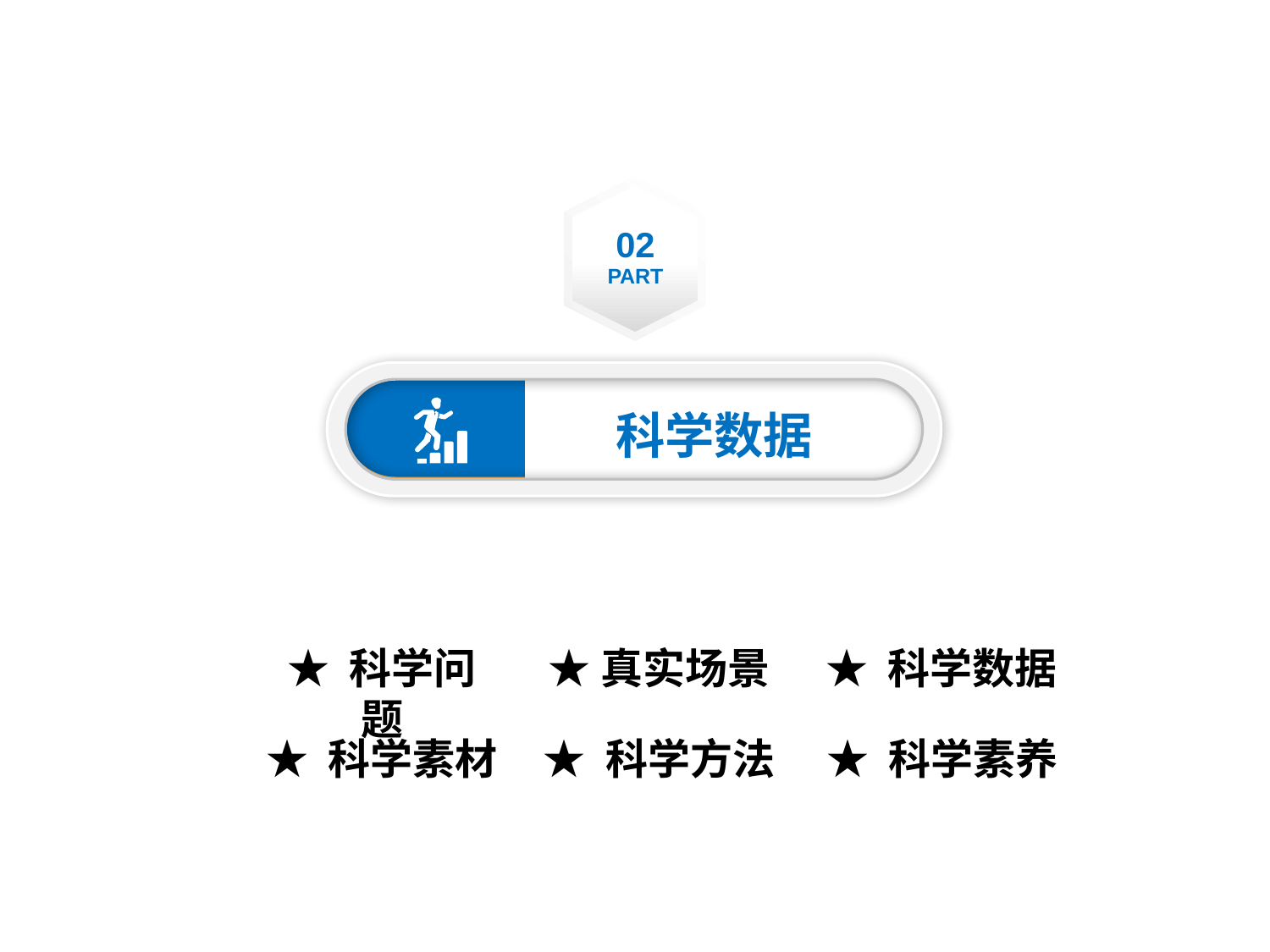

02
PART

科学数据
★真实场景
★ 科学数据
★ 科学问题
★ 科学素材
★ 科学方法
★ 科学素养